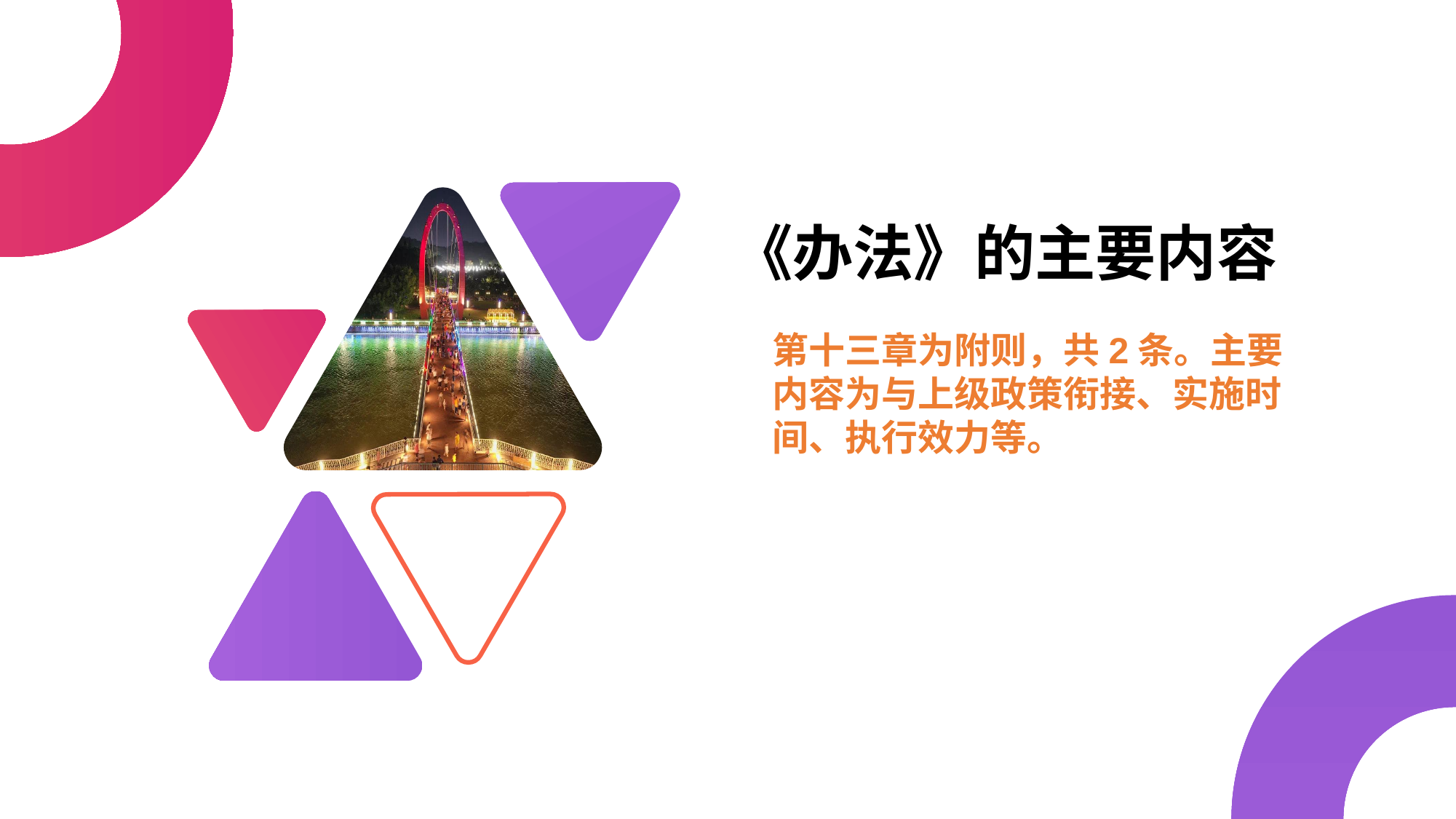

《办法》的主要内容

第十三章为附则，共2条。主要内容为与上级政策衔接、实施时间、执行效力等。